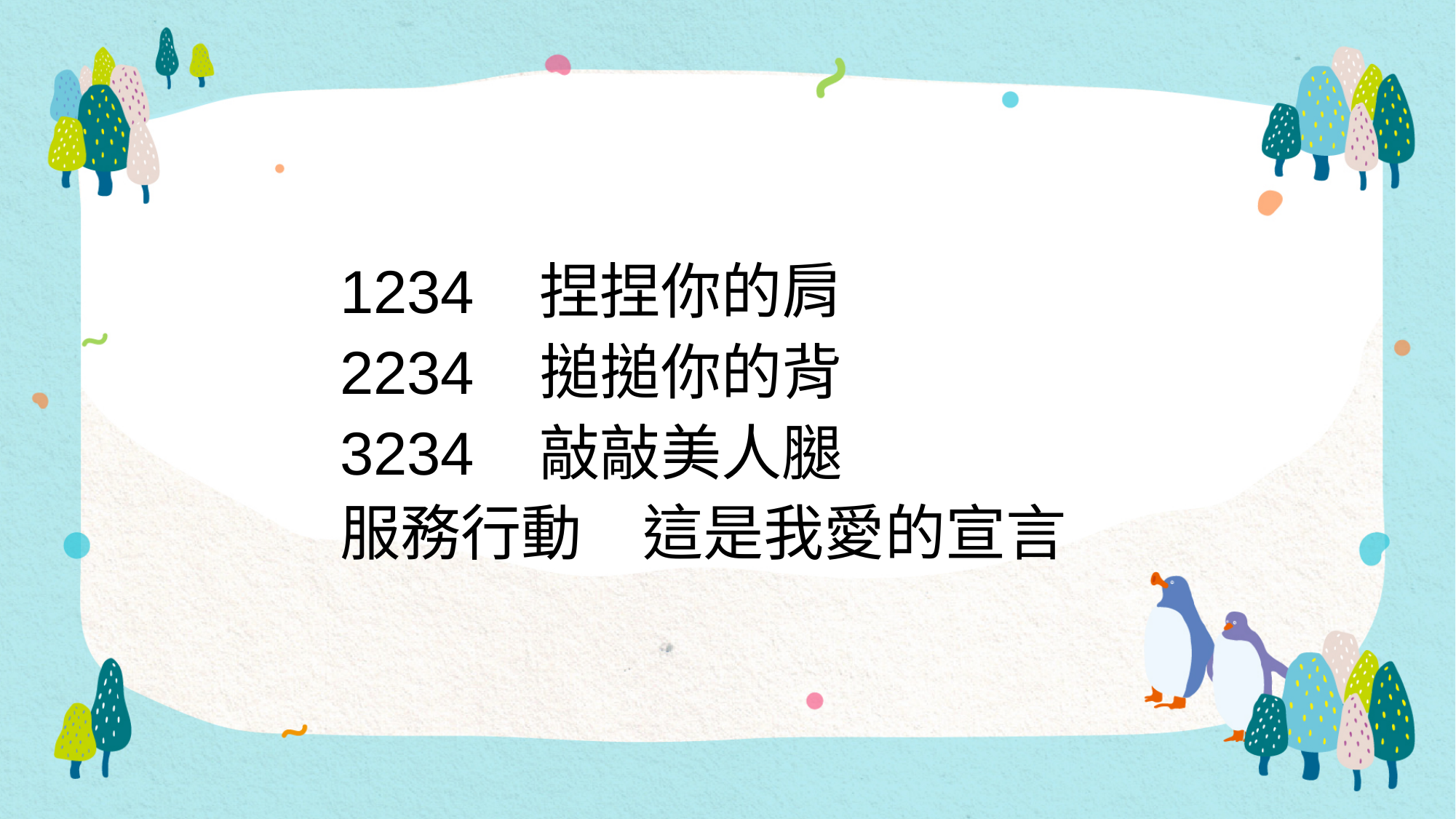

#
1234   捏捏你的肩
2234   搥搥你的背
3234   敲敲美人腿
服務行動　這是我愛的宣言